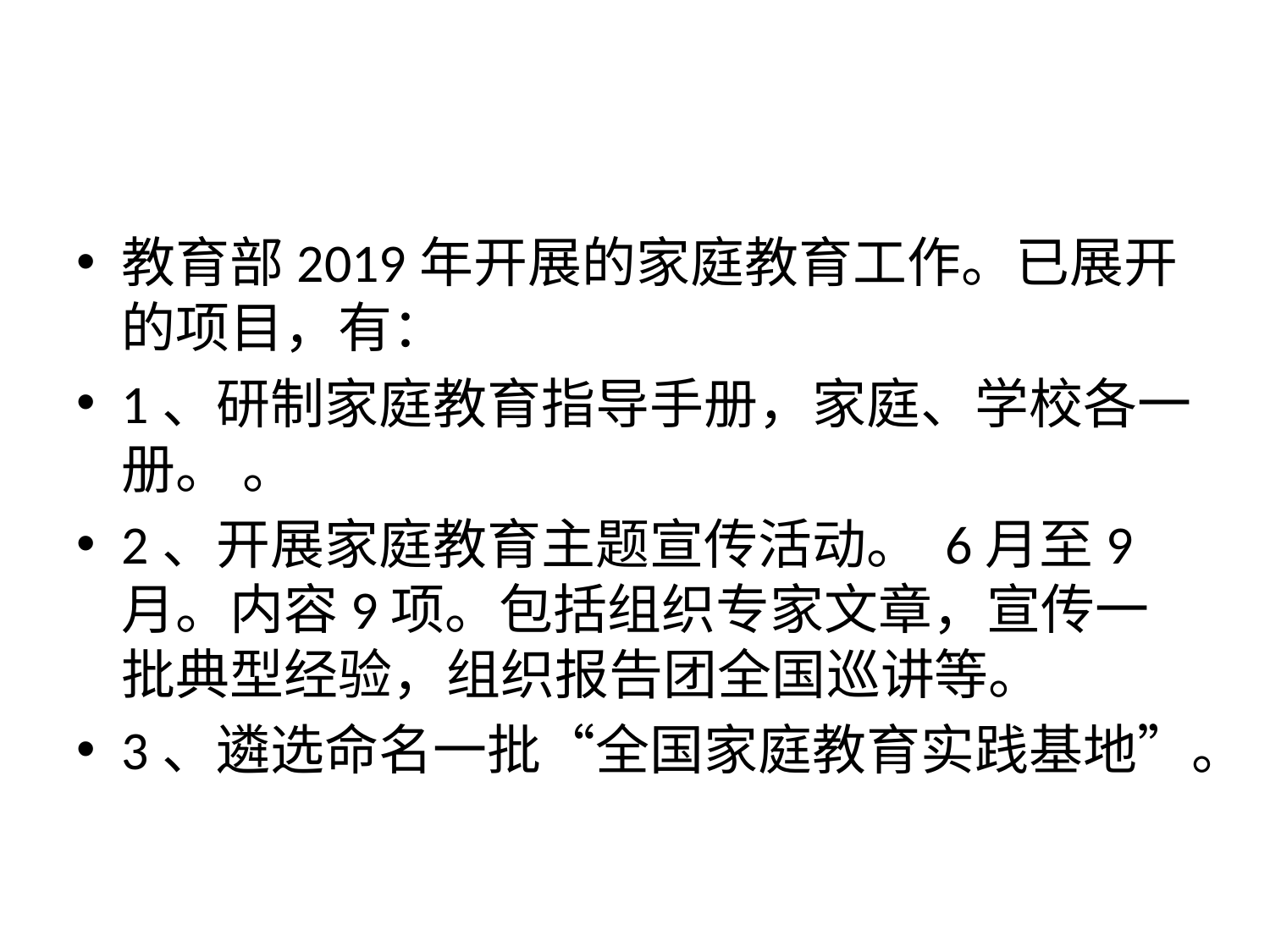

#
教育部2019年开展的家庭教育工作。已展开的项目，有：
1、研制家庭教育指导手册，家庭、学校各一册。 。
2、开展家庭教育主题宣传活动。 6月至9月。内容9项。包括组织专家文章，宣传一批典型经验，组织报告团全国巡讲等。
3、遴选命名一批“全国家庭教育实践基地”。